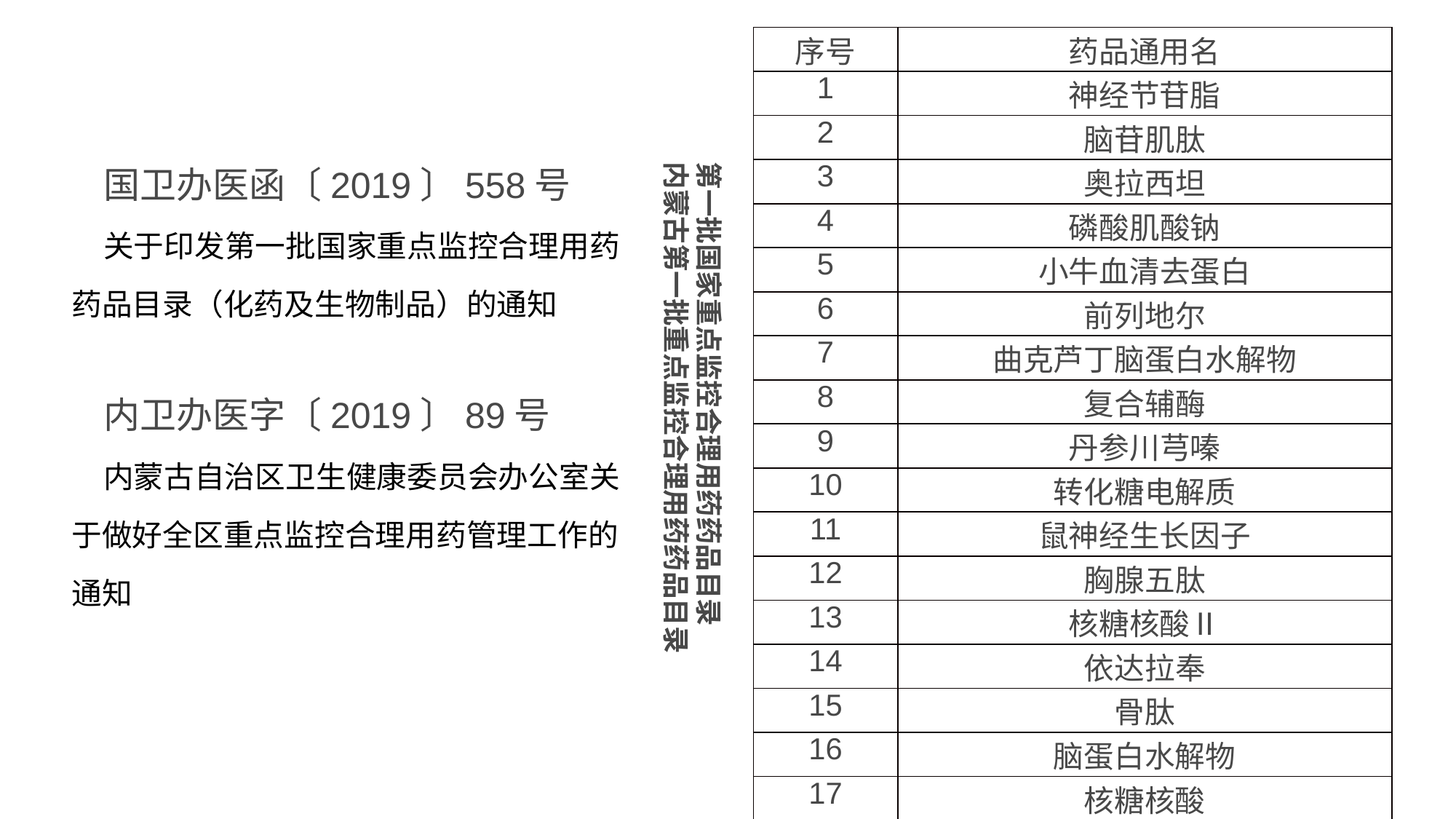

| 序号 | 药品通用名 |
| --- | --- |
| 1 | 神经节苷脂 |
| 2 | 脑苷肌肽 |
| 3 | 奥拉西坦 |
| 4 | 磷酸肌酸钠 |
| 5 | 小牛血清去蛋白 |
| 6 | 前列地尔 |
| 7 | 曲克芦丁脑蛋白水解物 |
| 8 | 复合辅酶 |
| 9 | 丹参川芎嗪 |
| 10 | 转化糖电解质 |
| 11 | 鼠神经生长因子 |
| 12 | 胸腺五肽 |
| 13 | 核糖核酸Ⅱ |
| 14 | 依达拉奉 |
| 15 | 骨肽 |
| 16 | 脑蛋白水解物 |
| 17 | 核糖核酸 |
| 18 | 长春西汀 |
| 19 | 小牛血去蛋白提取物 |
| 20 | 马来酸桂哌齐特 |
国卫办医函〔2019〕558号
关于印发第一批国家重点监控合理用药药品目录（化药及生物制品）的通知
第一批国家重点监控合理用药药品目录
内蒙古第一批重点监控合理用药药品目录

内卫办医字〔2019〕89号
内蒙古自治区卫生健康委员会办公室关于做好全区重点监控合理用药管理工作的通知